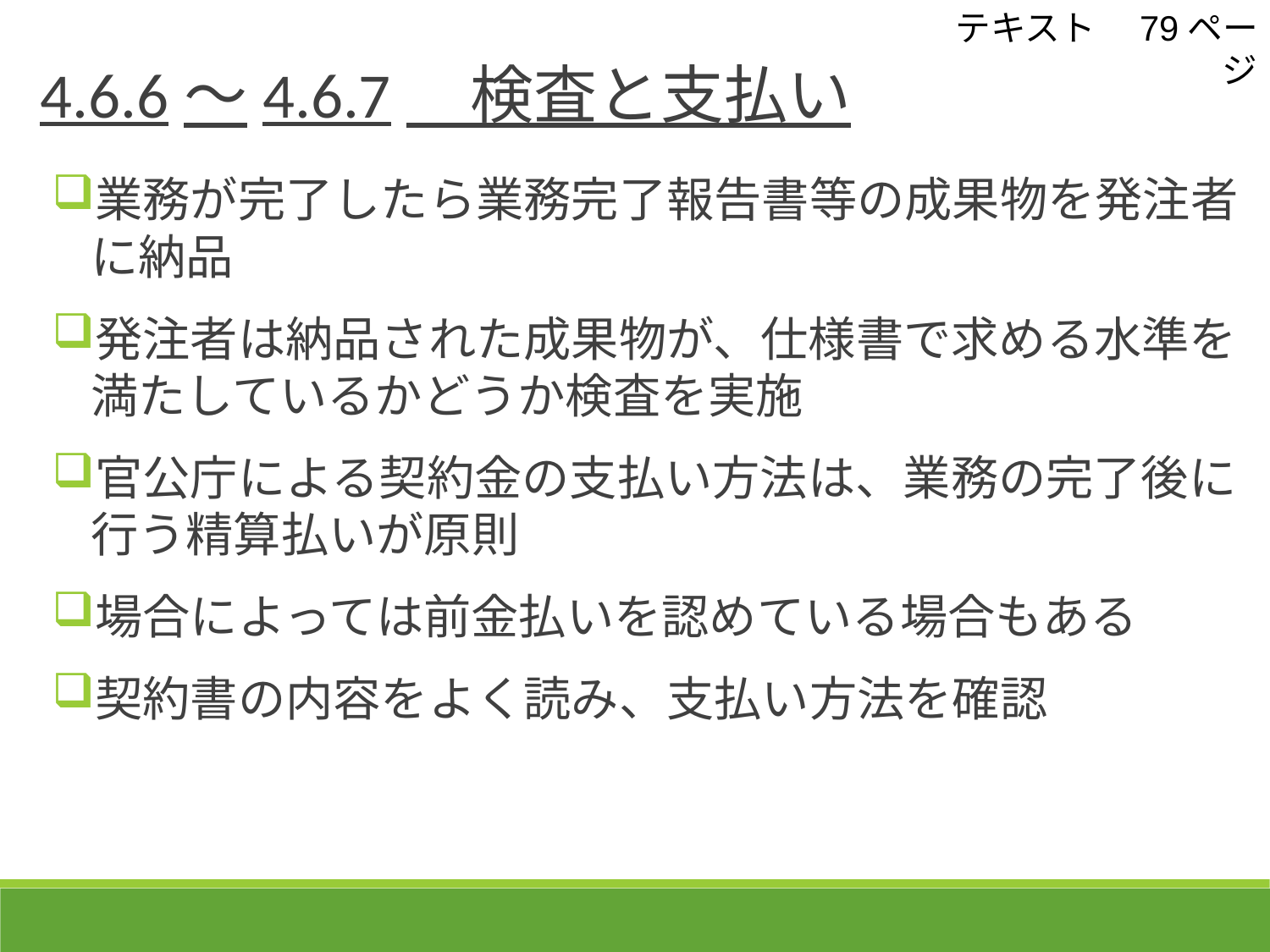

テキスト　79ページ
4.6.6～4.6.7　検査と支払い
業務が完了したら業務完了報告書等の成果物を発注者に納品
発注者は納品された成果物が、仕様書で求める水準を満たしているかどうか検査を実施
官公庁による契約金の支払い方法は、業務の完了後に行う精算払いが原則
場合によっては前金払いを認めている場合もある
契約書の内容をよく読み、支払い方法を確認